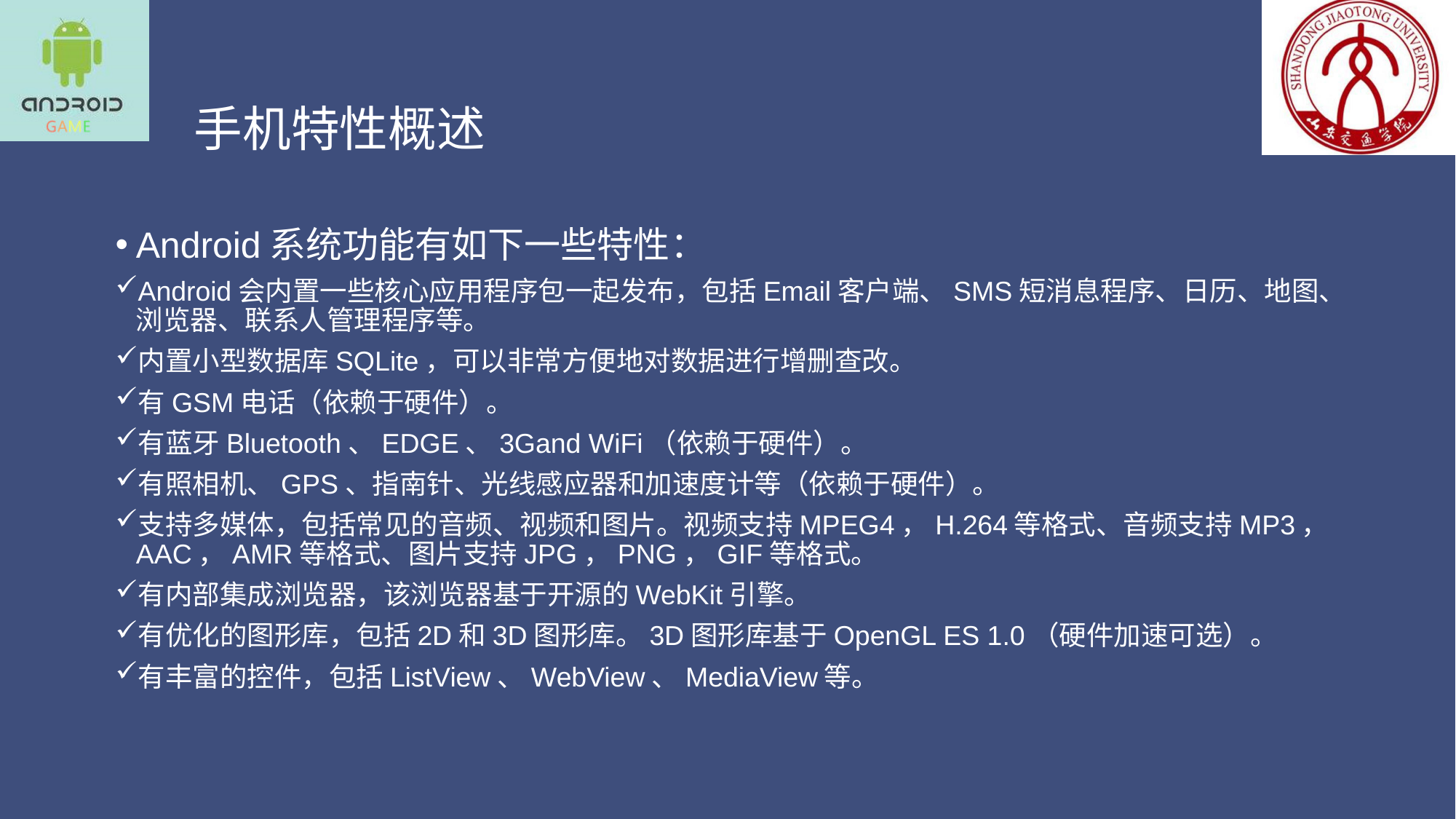

# 手机特性概述
Android系统功能有如下一些特性：
Android会内置一些核心应用程序包一起发布，包括Email客户端、SMS短消息程序、日历、地图、浏览器、联系人管理程序等。
内置小型数据库SQLite，可以非常方便地对数据进行增删查改。
有GSM电话（依赖于硬件）。
有蓝牙Bluetooth、EDGE、3Gand WiFi（依赖于硬件）。
有照相机、GPS、指南针、光线感应器和加速度计等（依赖于硬件）。
支持多媒体，包括常见的音频、视频和图片。视频支持MPEG4，H.264等格式、音频支持MP3，AAC，AMR等格式、图片支持JPG，PNG，GIF等格式。
有内部集成浏览器，该浏览器基于开源的WebKit引擎。
有优化的图形库，包括2D和3D图形库。3D图形库基于OpenGL ES 1.0（硬件加速可选）。
有丰富的控件，包括ListView、WebView、MediaView等。